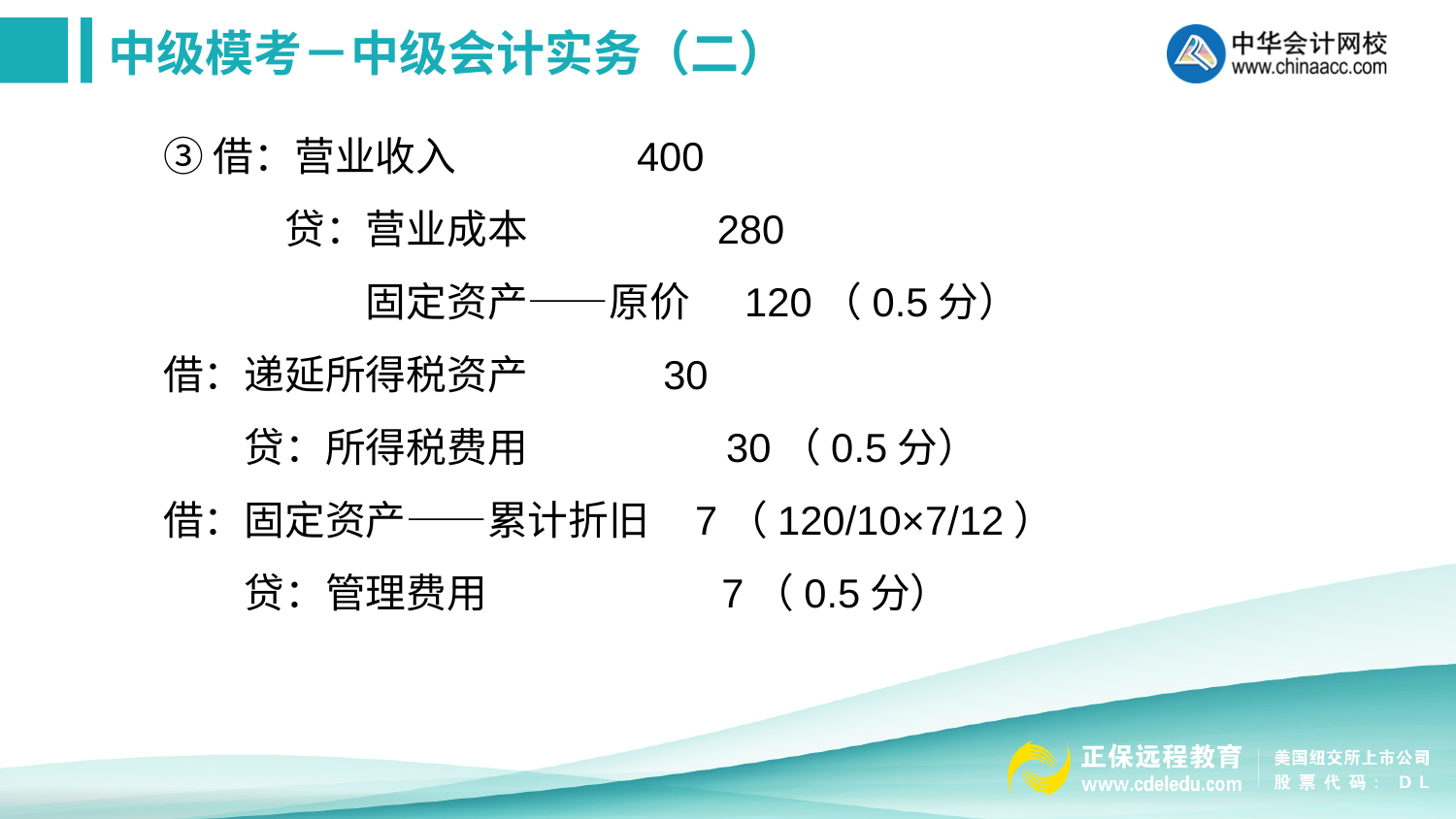

③借：营业收入                   400
　　　贷：营业成本                    280
　　　　　固定资产——原价     120（0.5分）
借：递延所得税资产              30
　　贷：所得税费用                     30（0.5分）
借：固定资产——累计折旧    7（120/10×7/12）
　　贷：管理费用                         7（0.5分）